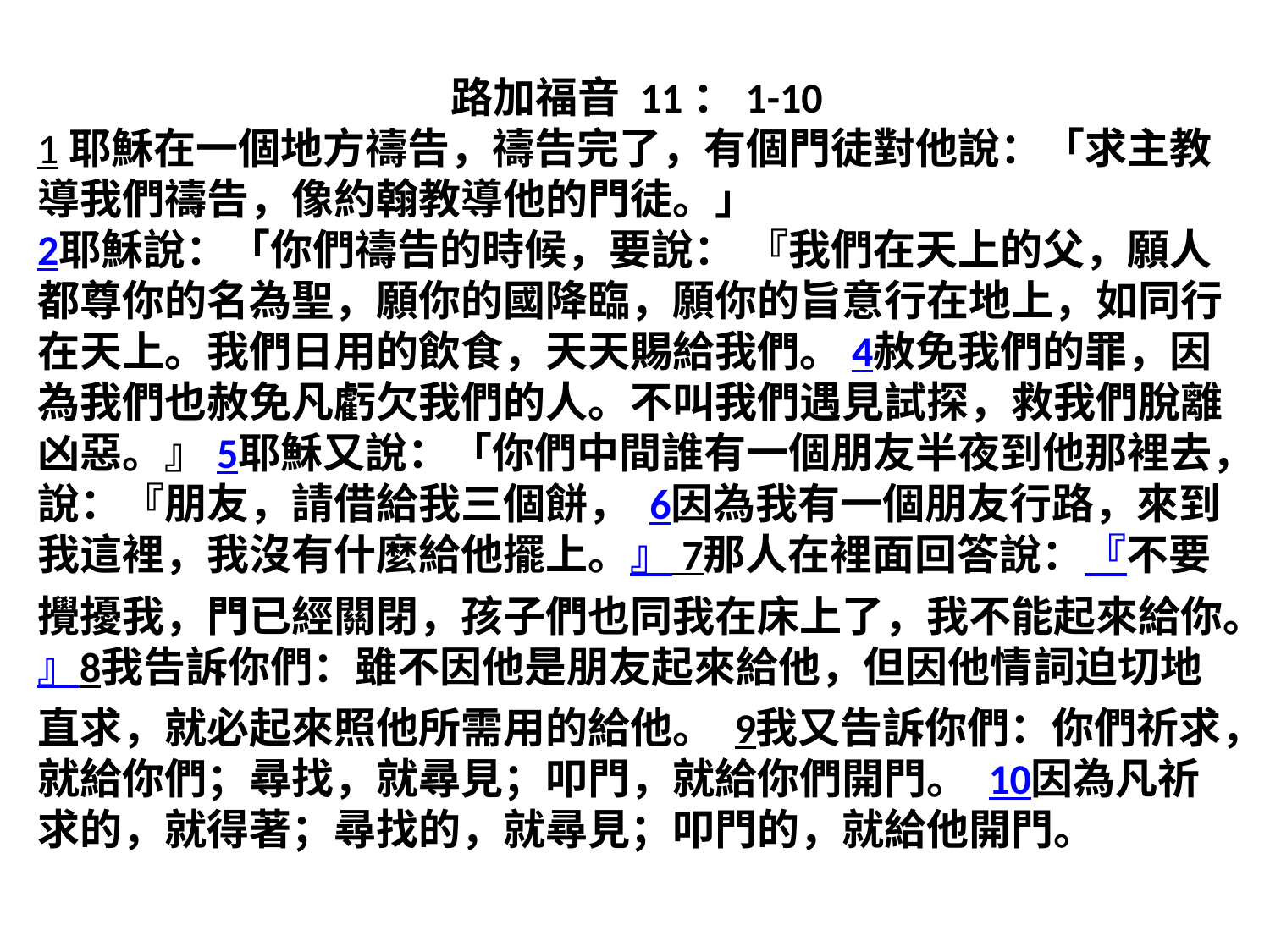

路加福音 11：1-10
1耶穌在一個地方禱告，禱告完了，有個門徒對他說：「求主教導我們禱告，像約翰教導他的門徒。」
2耶穌說：「你們禱告的時候，要說： 『我們在天上的父，願人都尊你的名為聖，願你的國降臨，願你的旨意行在地上，如同行在天上。我們日用的飲食，天天賜給我們。4赦免我們的罪，因為我們也赦免凡虧欠我們的人。不叫我們遇見試探，救我們脫離凶惡。』5耶穌又說：「你們中間誰有一個朋友半夜到他那裡去，說：『朋友，請借給我三個餅， 6因為我有一個朋友行路，來到我這裡，我沒有什麼給他擺上。』 7那人在裡面回答說：『不要攪擾我，門已經關閉，孩子們也同我在床上了，我不能起來給你。』8我告訴你們：雖不因他是朋友起來給他，但因他情詞迫切地直求，就必起來照他所需用的給他。 9我又告訴你們：你們祈求，就給你們；尋找，就尋見；叩門，就給你們開門。 10因為凡祈求的，就得著；尋找的，就尋見；叩門的，就給他開門。